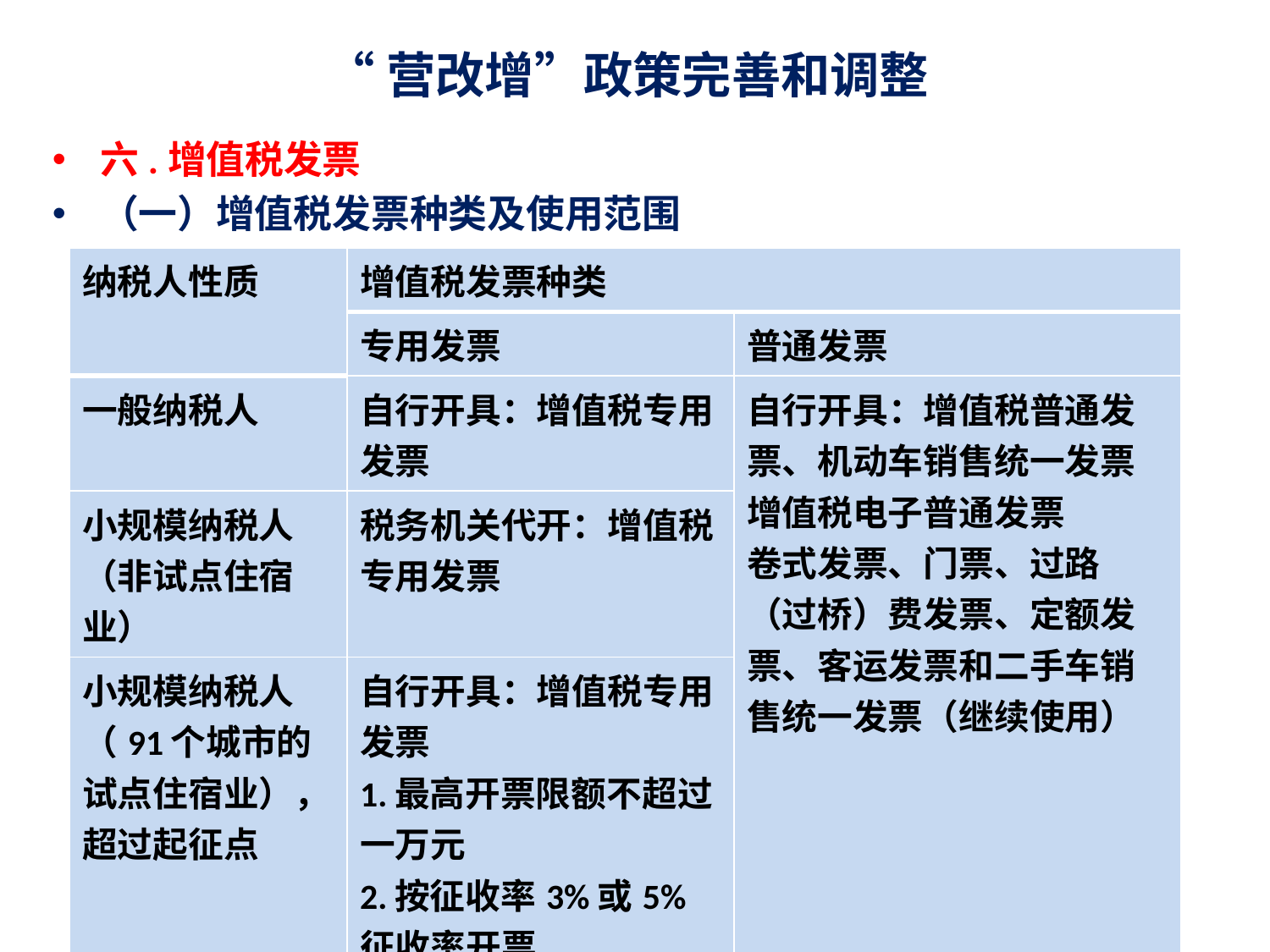

# “营改增”政策完善和调整
六.增值税发票
（一）增值税发票种类及使用范围

| 纳税人性质 | 增值税发票种类 |  |
| --- | --- | --- |
|  | 专用发票 | 普通发票 |
| 一般纳税人 | 自行开具：增值税专用发票 | 自行开具：增值税普通发票、机动车销售统一发票增值税电子普通发票 卷式发票、门票、过路（过桥）费发票、定额发票、客运发票和二手车销售统一发票（继续使用） |
| 小规模纳税人 （非试点住宿业） | 税务机关代开：增值税专用发票 |  |
| 小规模纳税人 （91个城市的试点住宿业），超过起征点 | 自行开具：增值税专用发票 1.最高开票限额不超过一万元 2.按征收率3%或5%征收率开票 |  |